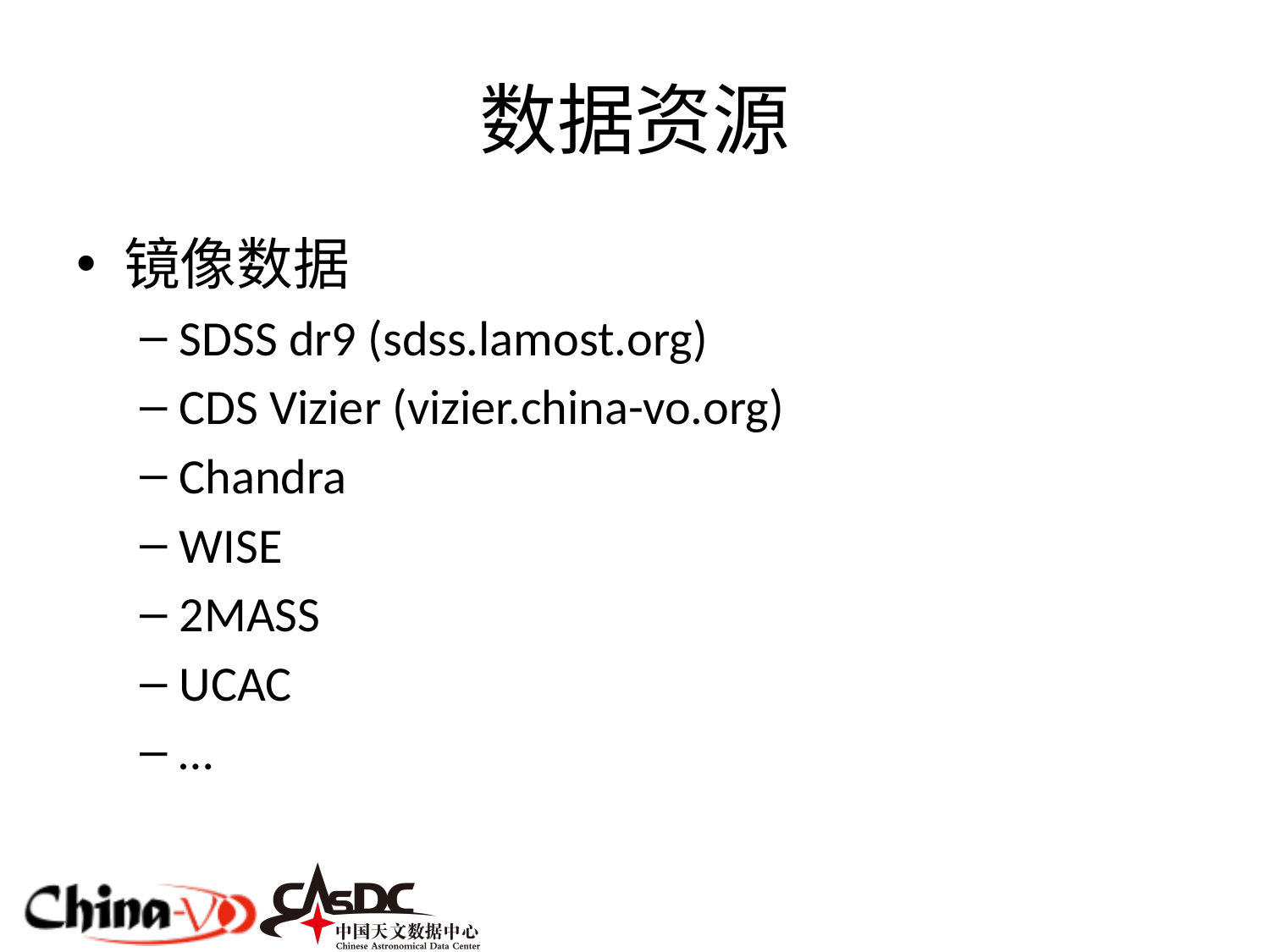

# 数据资源
镜像数据
SDSS dr9 (sdss.lamost.org)
CDS Vizier (vizier.china-vo.org)
Chandra
WISE
2MASS
UCAC
…